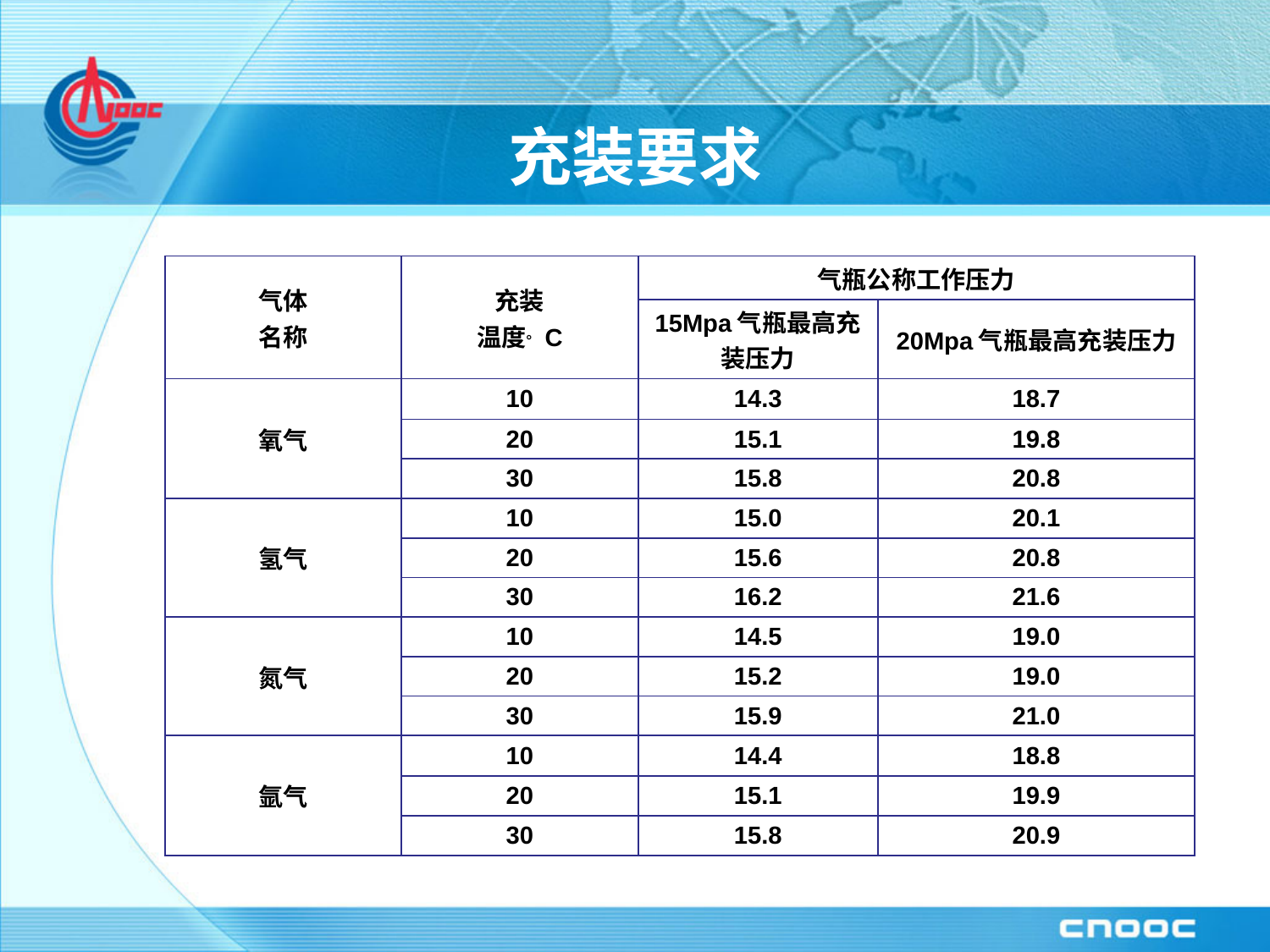

# 充装要求
| 气体 名称 | 充装 温度。C | 气瓶公称工作压力 |  |
| --- | --- | --- | --- |
|  |  | 15Mpa气瓶最高充装压力 | 20Mpa气瓶最高充装压力 |
| 氧气 | 10 | 14.3 | 18.7 |
|  | 20 | 15.1 | 19.8 |
|  | 30 | 15.8 | 20.8 |
| 氢气 | 10 | 15.0 | 20.1 |
|  | 20 | 15.6 | 20.8 |
|  | 30 | 16.2 | 21.6 |
| 氮气 | 10 | 14.5 | 19.0 |
|  | 20 | 15.2 | 19.0 |
|  | 30 | 15.9 | 21.0 |
| 氩气 | 10 | 14.4 | 18.8 |
|  | 20 | 15.1 | 19.9 |
|  | 30 | 15.8 | 20.9 |